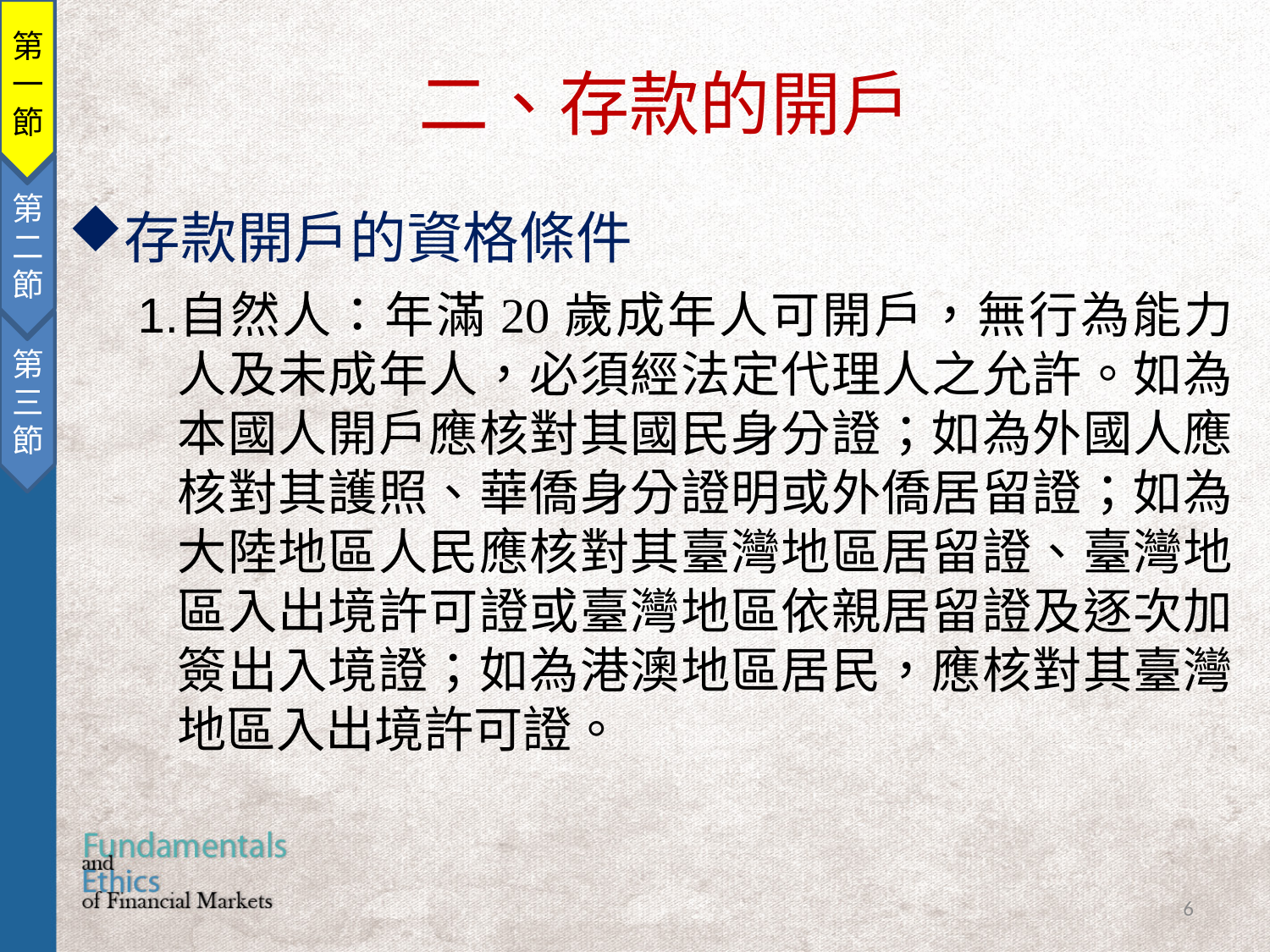

第一節
第二節
第三節
二、存款的開戶
存款開戶的資格條件
自然人：年滿20歲成年人可開戶，無行為能力人及未成年人，必須經法定代理人之允許。如為本國人開戶應核對其國民身分證；如為外國人應核對其護照、華僑身分證明或外僑居留證；如為大陸地區人民應核對其臺灣地區居留證、臺灣地區入出境許可證或臺灣地區依親居留證及逐次加簽出入境證；如為港澳地區居民，應核對其臺灣地區入出境許可證。
6